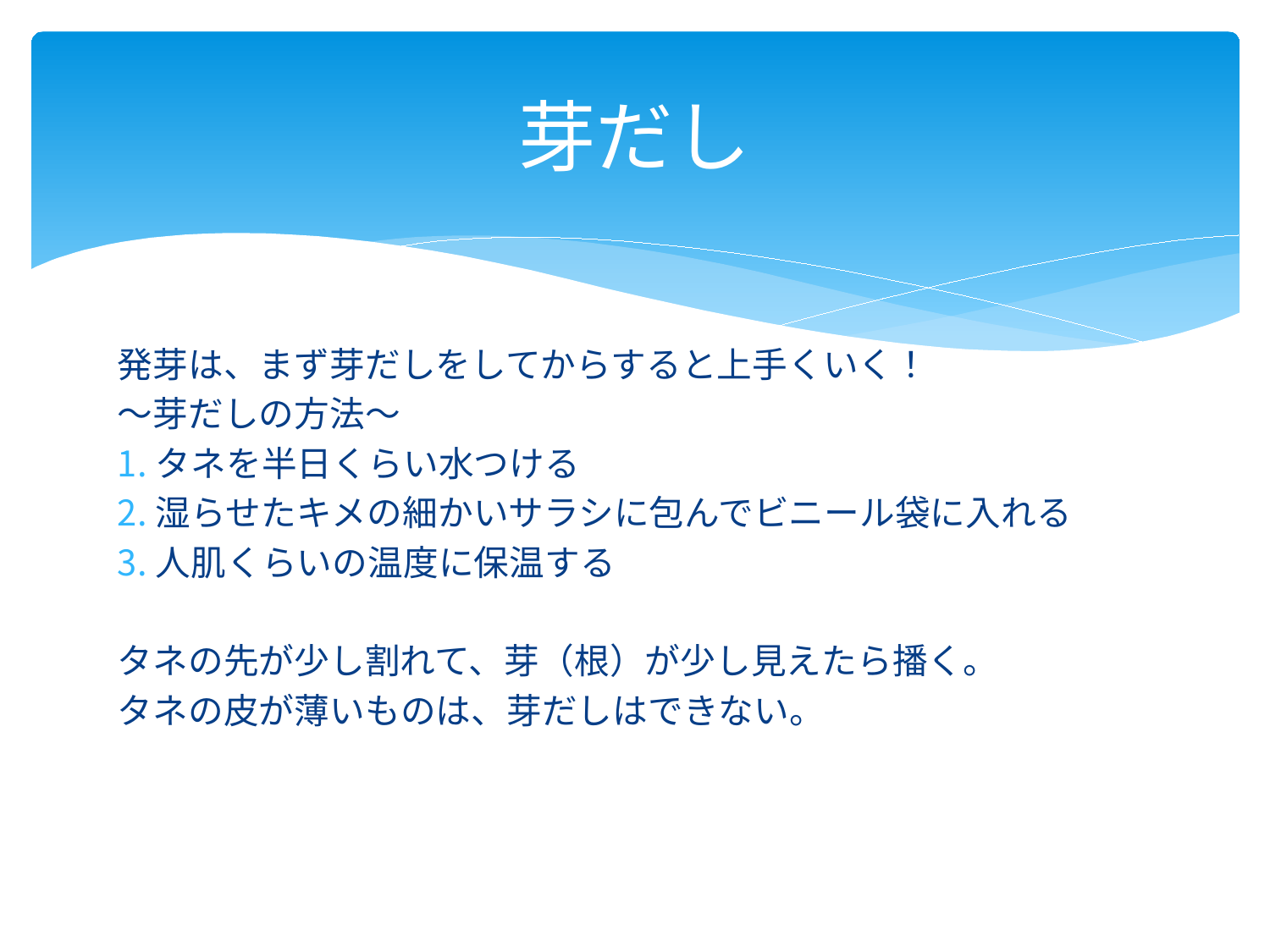

# 芽だし
発芽は、まず芽だしをしてからすると上手くいく！
～芽だしの方法～
タネを半日くらい水つける
湿らせたキメの細かいサラシに包んでビニール袋に入れる
人肌くらいの温度に保温する

タネの先が少し割れて、芽（根）が少し見えたら播く。
タネの皮が薄いものは、芽だしはできない。